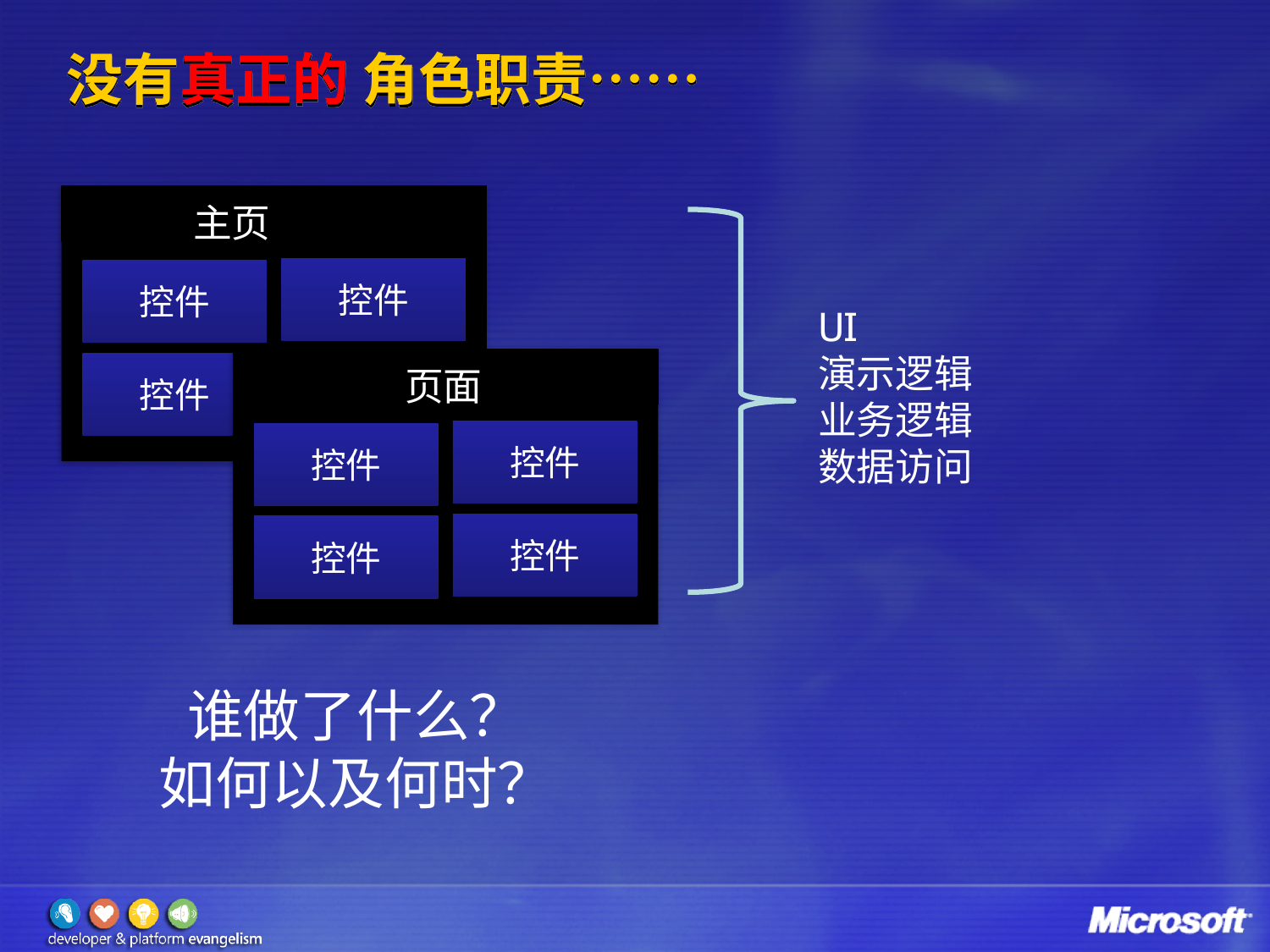

# 没有真正的 角色职责……

主页

控件
控件
UI
演示逻辑
业务逻辑
数据访问

控件
控件
页面
控件
控件
控件
控件
谁做了什么？
如何以及何时？